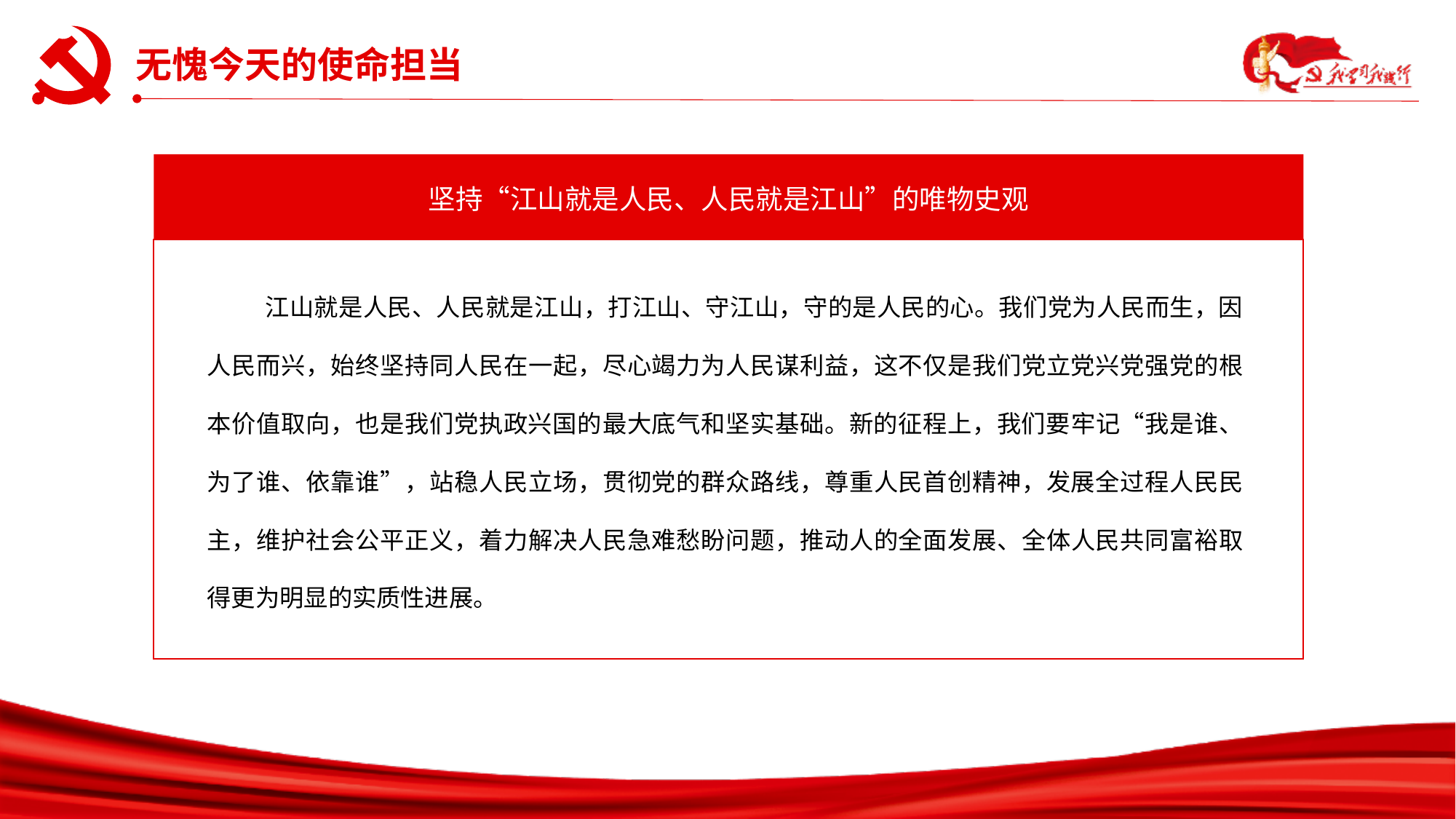

无愧今天的使命担当
坚持“江山就是人民、人民就是江山”的唯物史观

         江山就是人民、人民就是江山，打江山、守江山，守的是人民的心。我们党为人民而生，因人民而兴，始终坚持同人民在一起，尽心竭力为人民谋利益，这不仅是我们党立党兴党强党的根本价值取向，也是我们党执政兴国的最大底气和坚实基础。新的征程上，我们要牢记“我是谁、为了谁、依靠谁”，站稳人民立场，贯彻党的群众路线，尊重人民首创精神，发展全过程人民民主，维护社会公平正义，着力解决人民急难愁盼问题，推动人的全面发展、全体人民共同富裕取得更为明显的实质性进展。